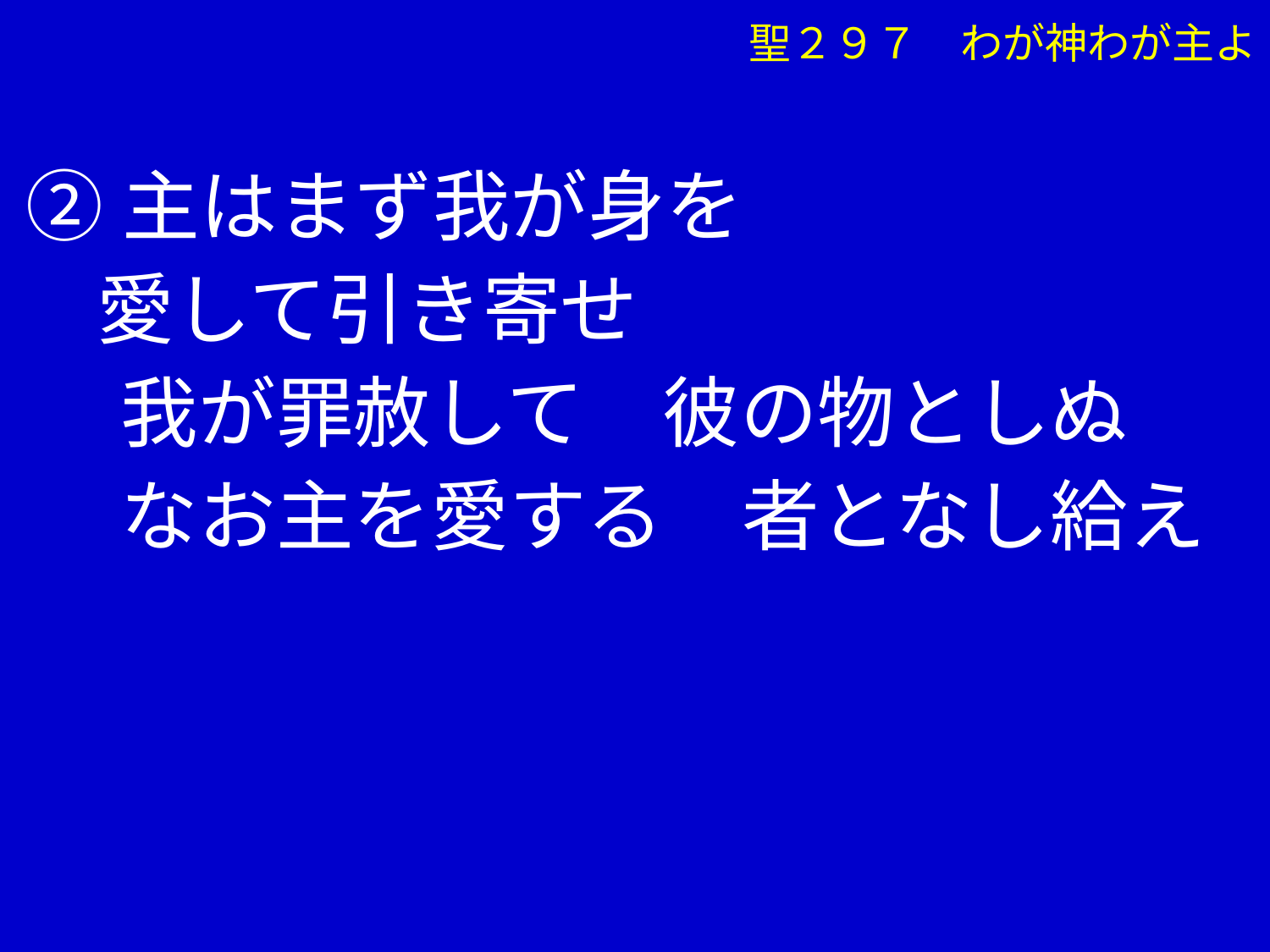

聖２９７　わが神わが主よ

②主はまず我が身を
   愛して引き寄せ
　 我が罪赦して　彼の物としぬ
　 なお主を愛する　者となし給え